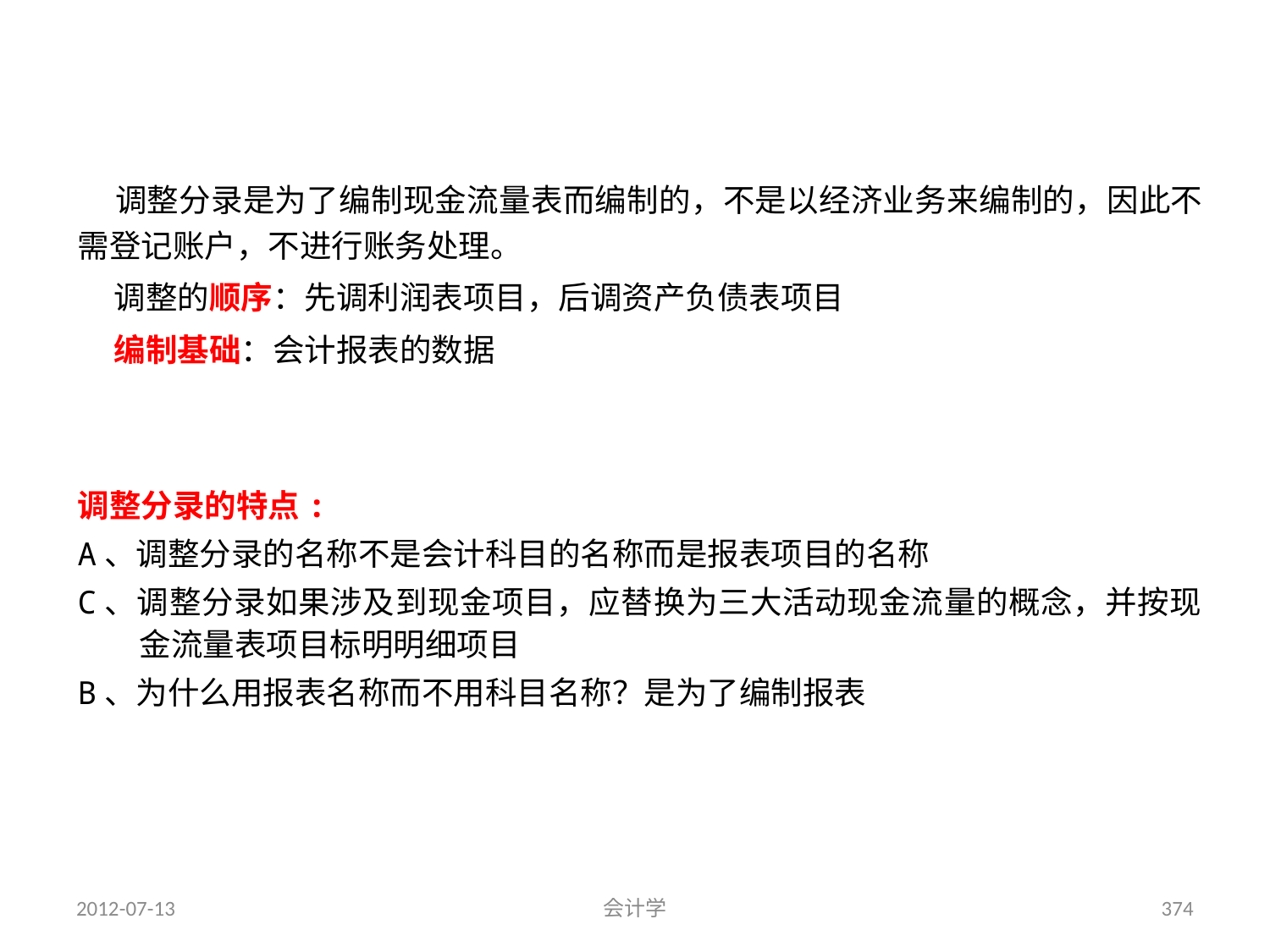

# 第二步：对当期经济业务进行分析并编制调整分录
    调整分录是为了编制现金流量表而编制的，不是以经济业务来编制的，因此不需登记账户，不进行账务处理。
    调整的顺序：先调利润表项目，后调资产负债表项目
    编制基础：会计报表的数据
调整分录的特点:
A、调整分录的名称不是会计科目的名称而是报表项目的名称
C、调整分录如果涉及到现金项目，应替换为三大活动现金流量的概念，并按现金流量表项目标明明细项目
B、为什么用报表名称而不用科目名称？是为了编制报表
2012-07-13
会计学
374